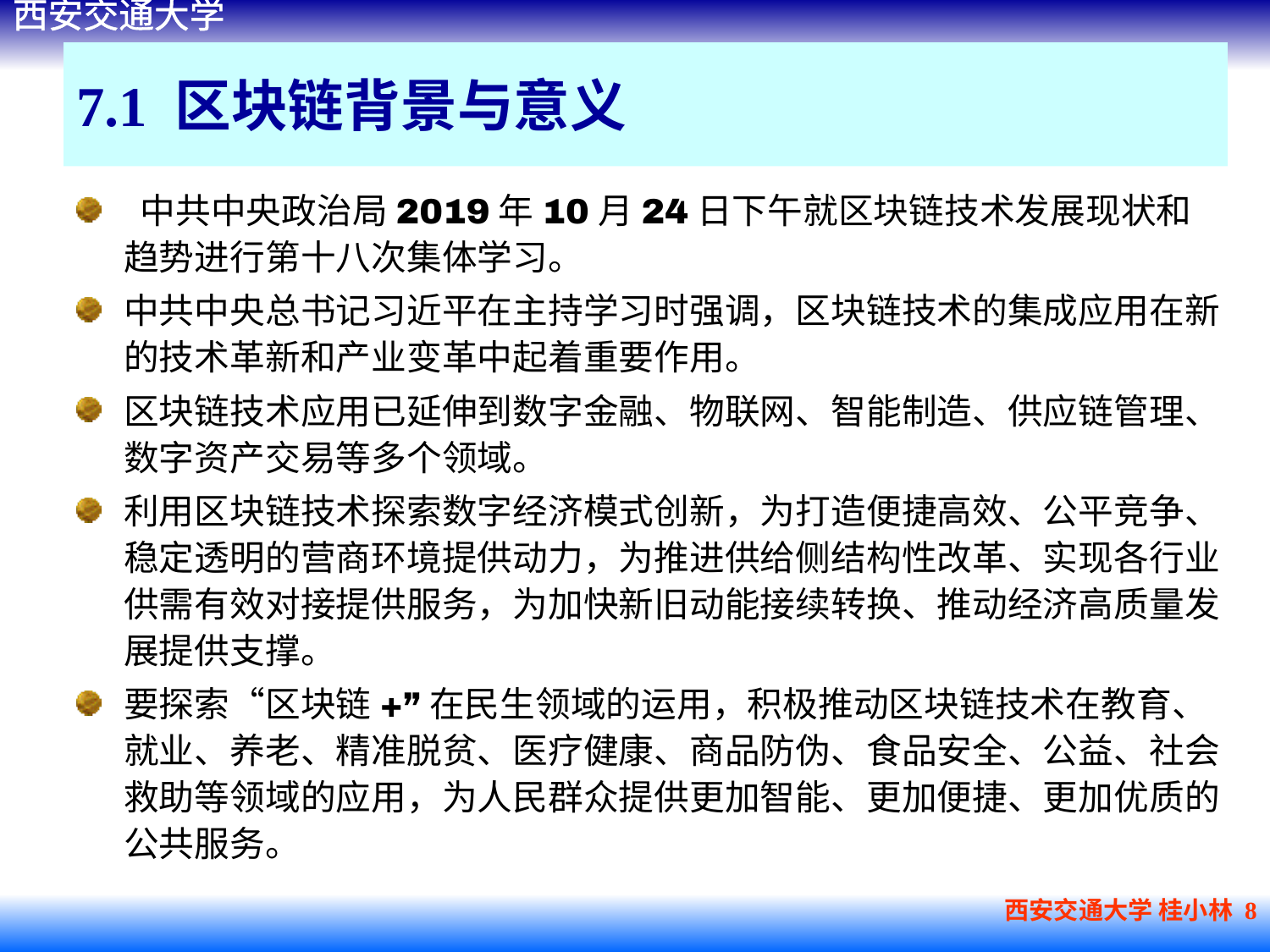

# 7.1 区块链背景与意义
 中共中央政治局2019年10月24日下午就区块链技术发展现状和趋势进行第十八次集体学习。
中共中央总书记习近平在主持学习时强调，区块链技术的集成应用在新的技术革新和产业变革中起着重要作用。
区块链技术应用已延伸到数字金融、物联网、智能制造、供应链管理、数字资产交易等多个领域。
利用区块链技术探索数字经济模式创新，为打造便捷高效、公平竞争、稳定透明的营商环境提供动力，为推进供给侧结构性改革、实现各行业供需有效对接提供服务，为加快新旧动能接续转换、推动经济高质量发展提供支撑。
要探索“区块链+”在民生领域的运用，积极推动区块链技术在教育、就业、养老、精准脱贫、医疗健康、商品防伪、食品安全、公益、社会救助等领域的应用，为人民群众提供更加智能、更加便捷、更加优质的公共服务。

西安交通大学 桂小林 8